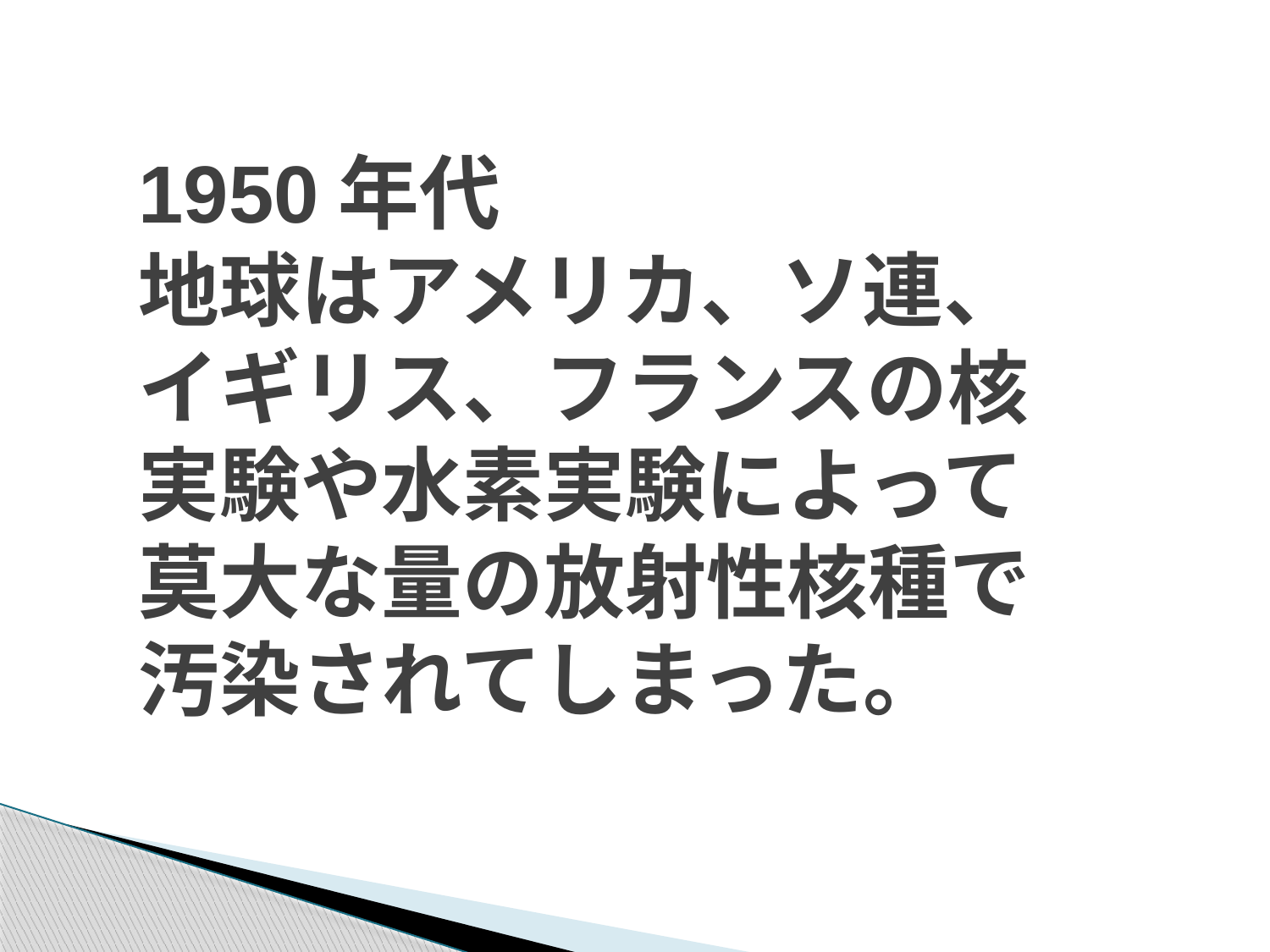

1950年代
地球はアメリカ、ソ連、イギリス、フランスの核実験や水素実験によって莫大な量の放射性核種で汚染されてしまった。